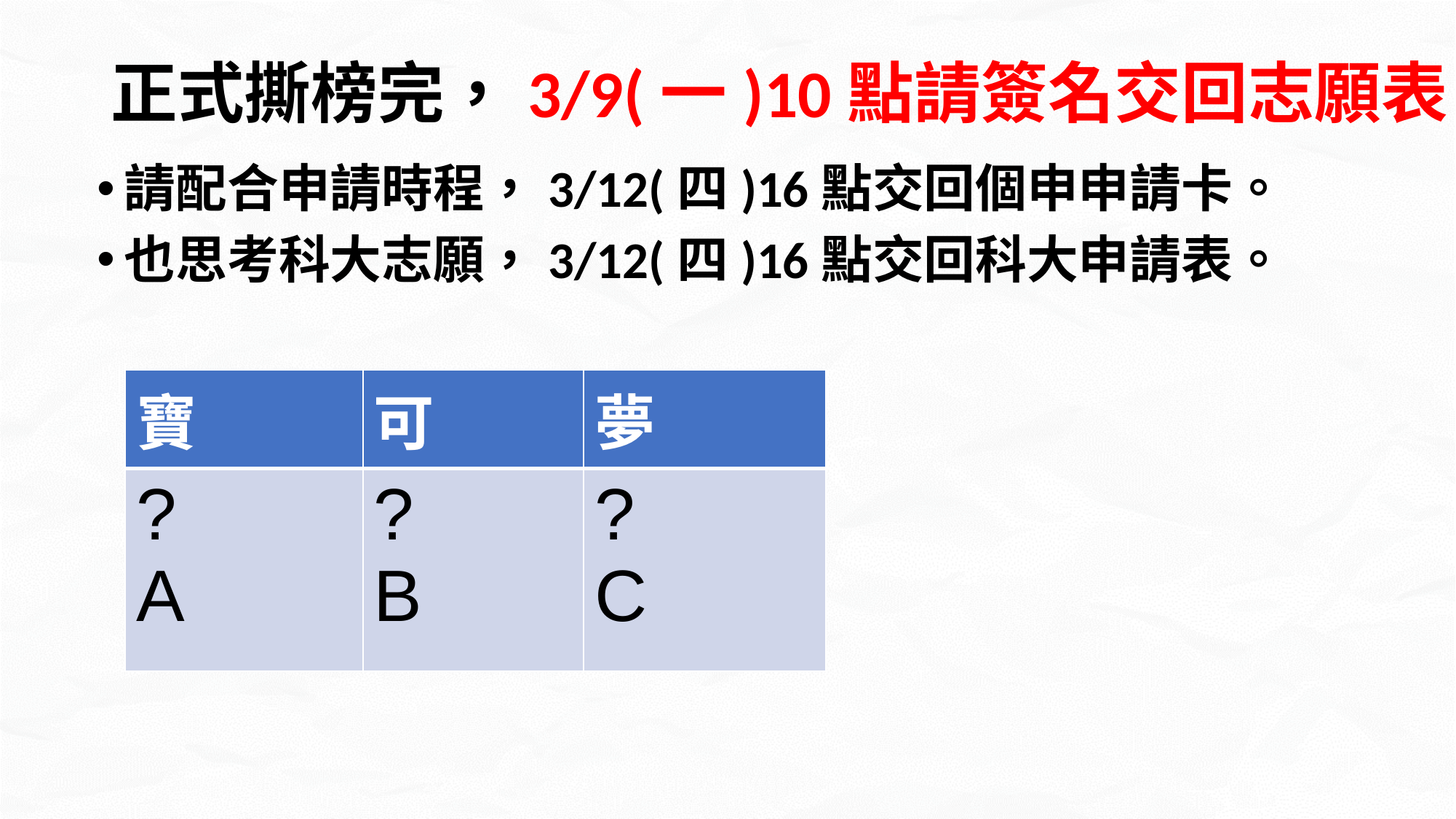

# 正式撕榜完，3/9(一)10點請簽名交回志願表。
請配合申請時程，3/12(四)16點交回個申申請卡。
也思考科大志願，3/12(四)16點交回科大申請表。

| 寶 | 可 | 夢 |
| --- | --- | --- |
| ? A | ? B | ? C |